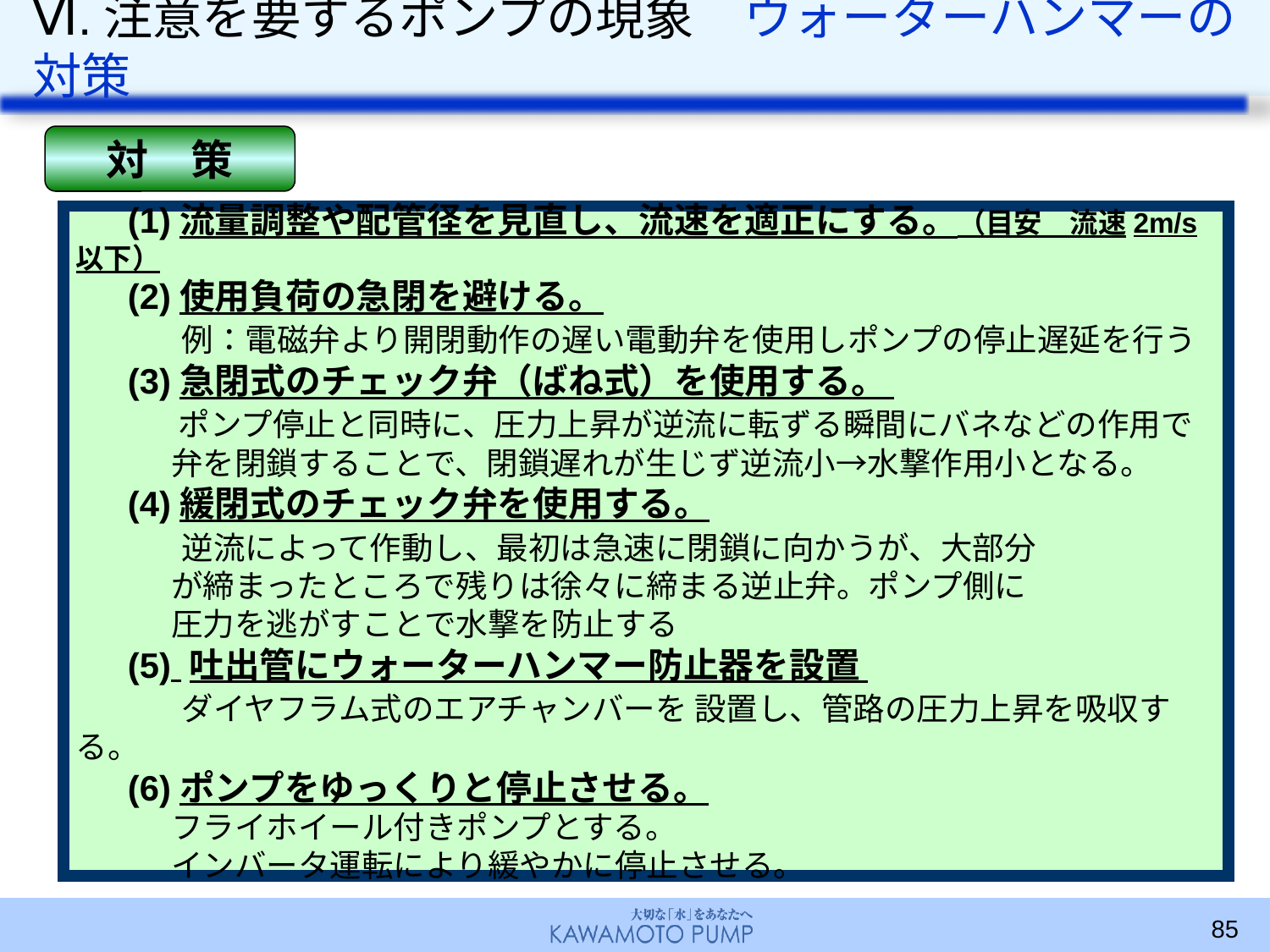

# Ⅵ.注意を要するポンプの現象　ウォーターハンマーの対策
対　策
　 (1)流量調整や配管径を見直し、流速を適正にする。（目安　流速2m/s以下）
　 (2)使用負荷の急閉を避ける。
　　　例：電磁弁より開閉動作の遅い電動弁を使用しポンプの停止遅延を行う
　 (3)急閉式のチェック弁（ばね式）を使用する。
　　　ポンプ停止と同時に、圧力上昇が逆流に転ずる瞬間にバネなどの作用で
　　　弁を閉鎖することで、閉鎖遅れが生じず逆流小→水撃作用小となる。
　 (4)緩閉式のチェック弁を使用する。
　　　逆流によって作動し、最初は急速に閉鎖に向かうが、大部分
　　　が締まったところで残りは徐々に締まる逆止弁。ポンプ側に
　　　圧力を逃がすことで水撃を防止する
　 (5) 吐出管にウォーターハンマー防止器を設置
　　　ダイヤフラム式のエアチャンバーを 設置し、管路の圧力上昇を吸収する。
　 (6)ポンプをゆっくりと停止させる。
　　　フライホイール付きポンプとする。
　　　インバータ運転により緩やかに停止させる。
85